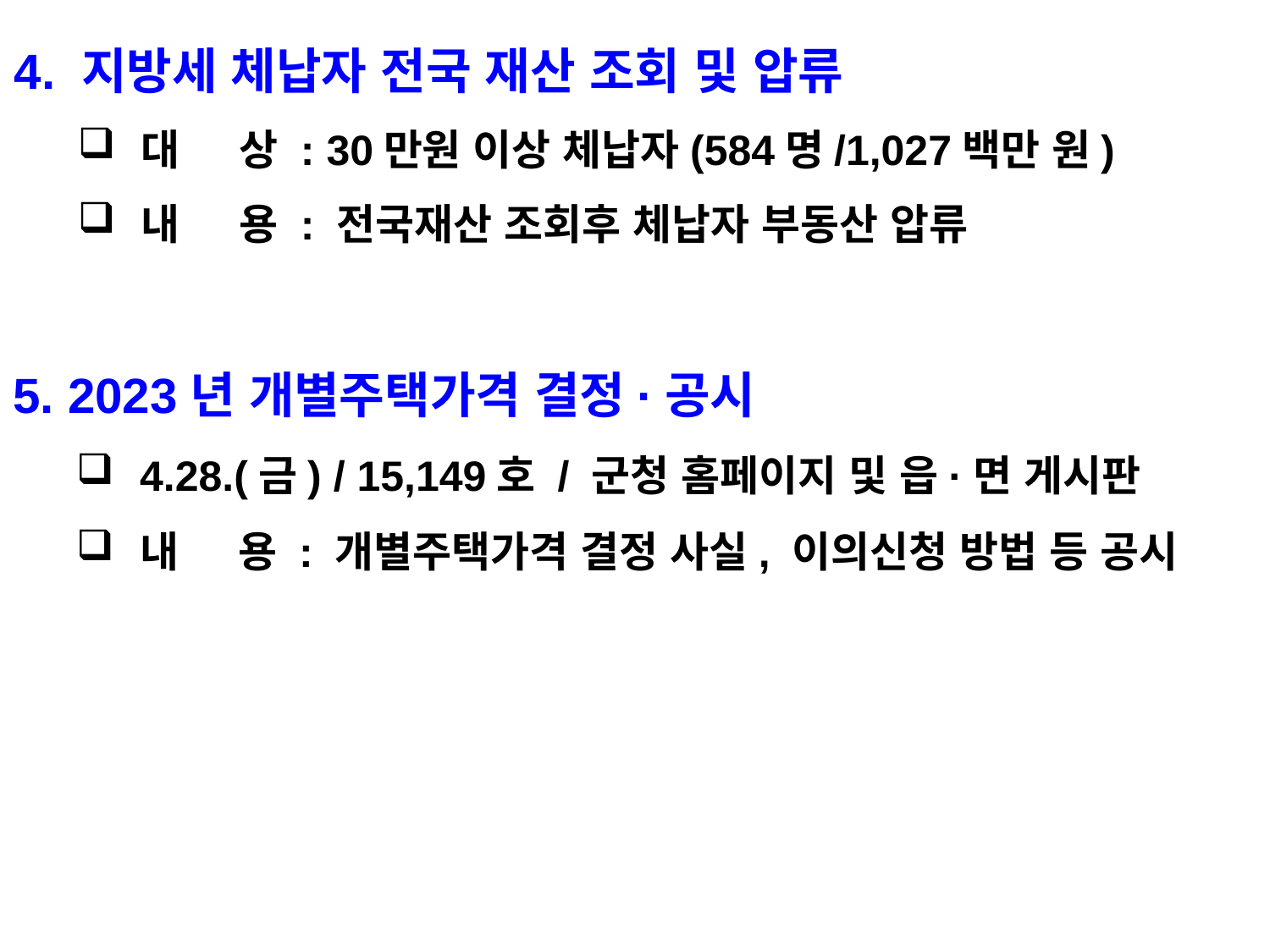

4. 지방세 체납자 전국 재산 조회 및 압류
대     상 : 30만원 이상 체납자(584명/1,027백만 원)
내     용 : 전국재산 조회후 체납자 부동산 압류
5. 2023년 개별주택가격 결정·공시
4.28.(금) / 15,149호 / 군청 홈페이지 및 읍·면 게시판
내     용 : 개별주택가격 결정 사실, 이의신청 방법 등 공시